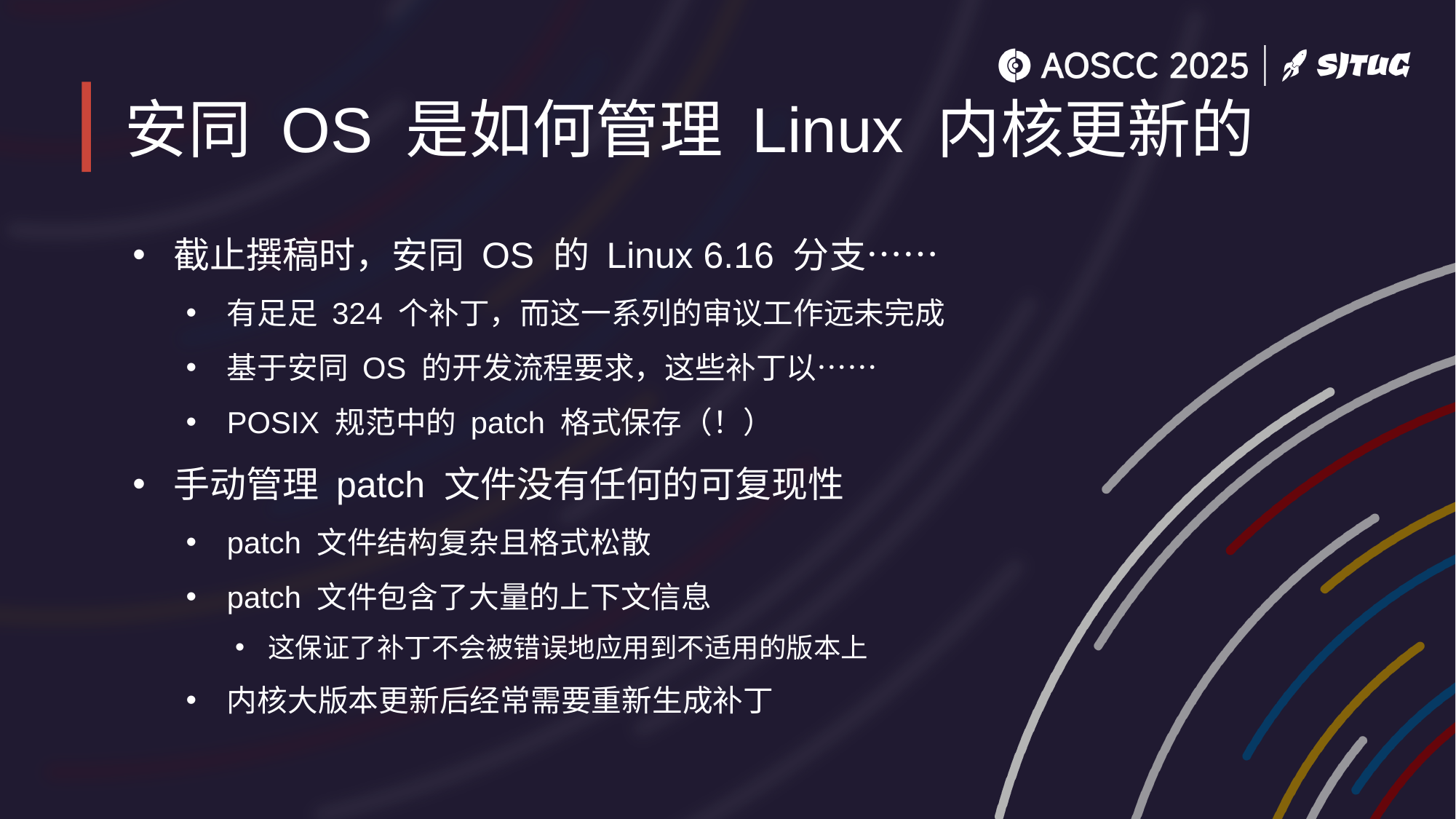

# 安同 OS 是如何管理 Linux 内核更新的
截止撰稿时，安同 OS 的 Linux 6.16 分支……
有足足 324 个补丁，而这一系列的审议工作远未完成
基于安同 OS 的开发流程要求，这些补丁以……
POSIX 规范中的 patch 格式保存（！）
手动管理 patch 文件没有任何的可复现性
patch 文件结构复杂且格式松散
patch 文件包含了大量的上下文信息
这保证了补丁不会被错误地应用到不适用的版本上
内核大版本更新后经常需要重新生成补丁